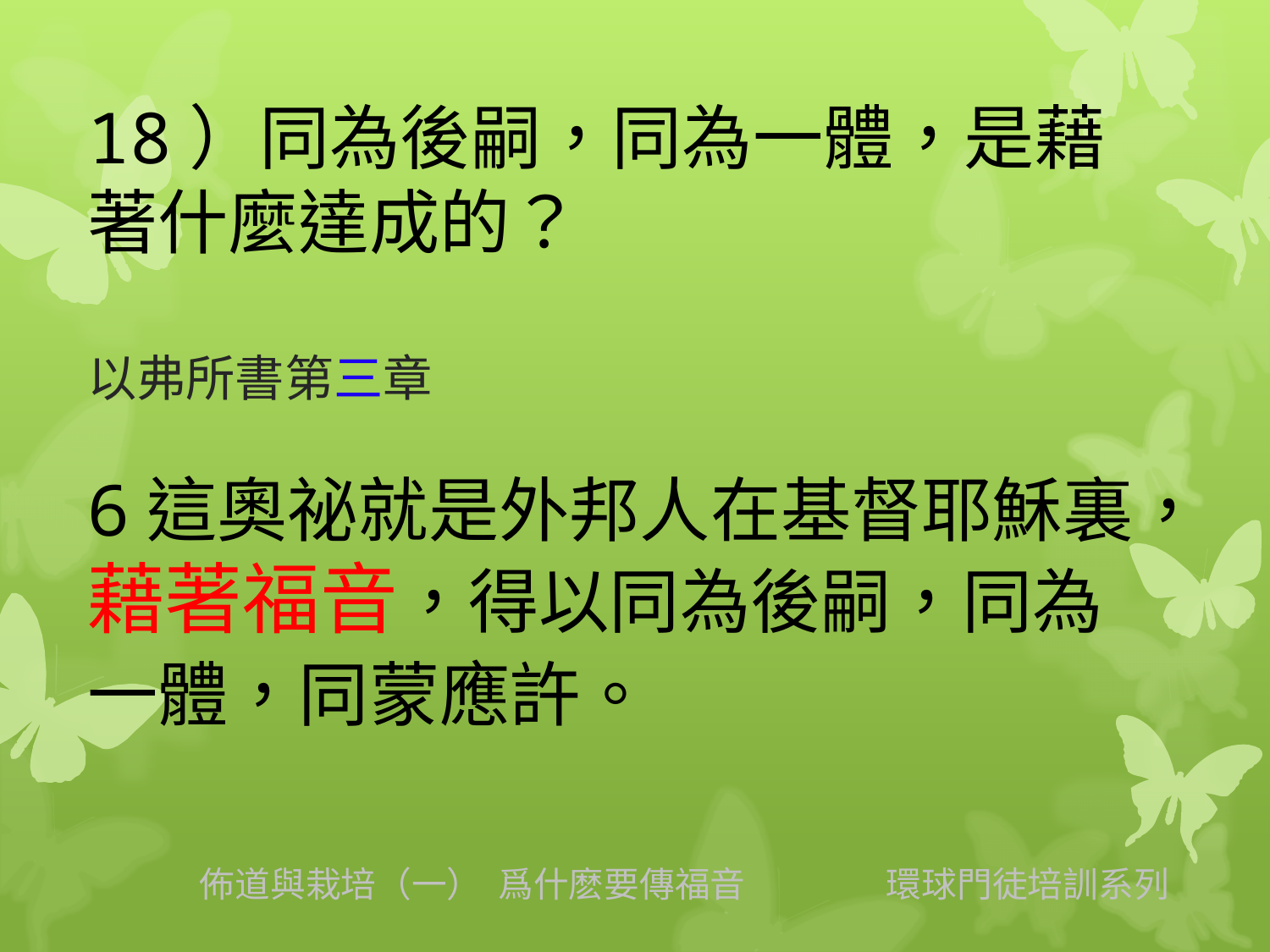

18）同為後嗣，同為一體，是藉著什麼達成的？

以弗所書第三章

6這奧祕就是外邦人在基督耶穌裏，藉著福音，得以同為後嗣，同為一體，同蒙應許。